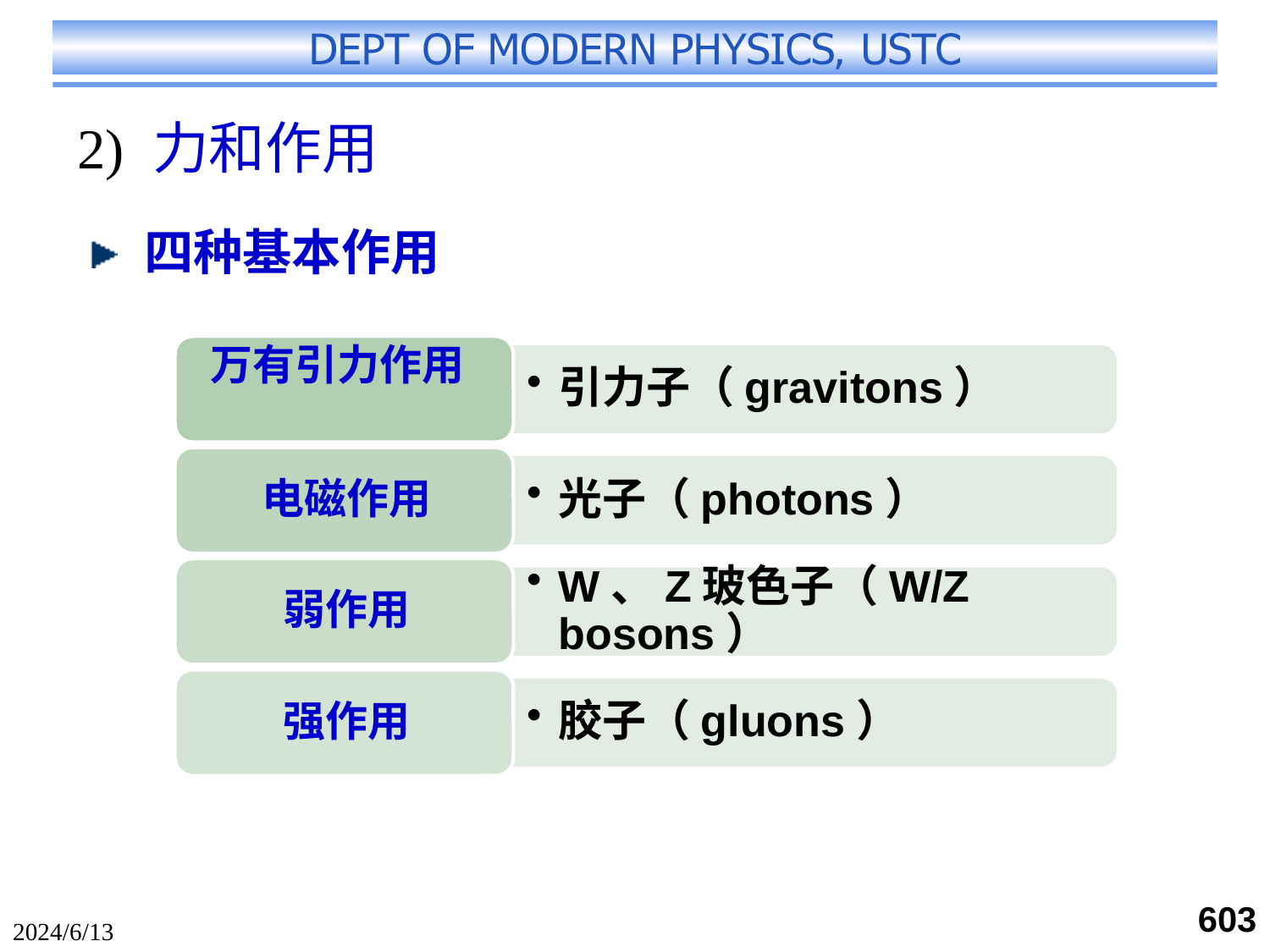

2) 力和作用
四种基本作用
引力子（gravitons）
万有引力作用
光子（photons）
电磁作用
W、Z玻色子（W/Z bosons）
弱作用
胶子（gluons）
强作用
603
2024/6/13